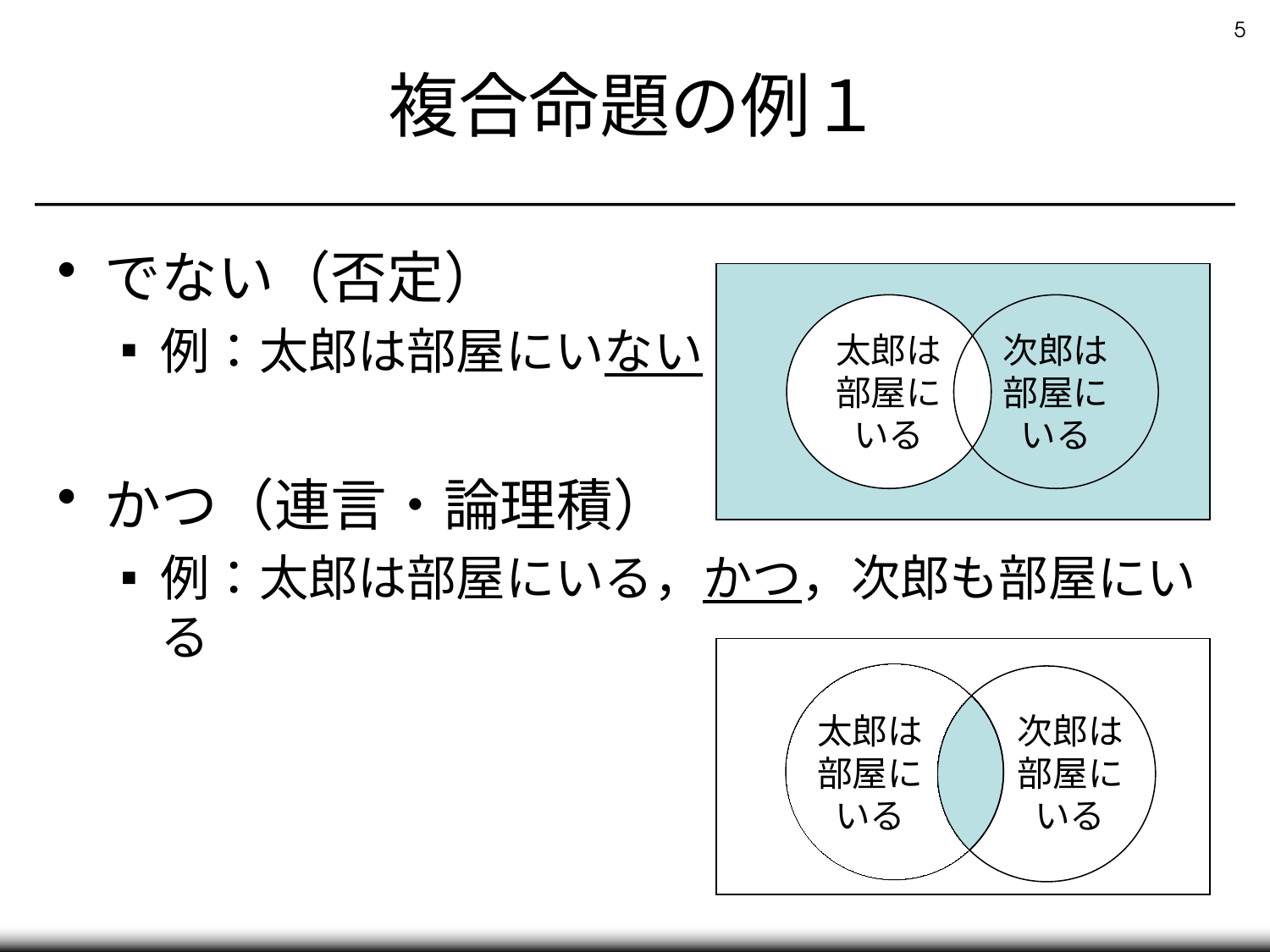

# 複合命題の例１
でない（否定）
例：太郎は部屋にいない

かつ（連言・論理積）
例：太郎は部屋にいる，かつ，次郎も部屋にいる

太郎は部屋にいる
次郎は部屋にいる

太郎は部屋にいる
次郎は部屋にいる

Q